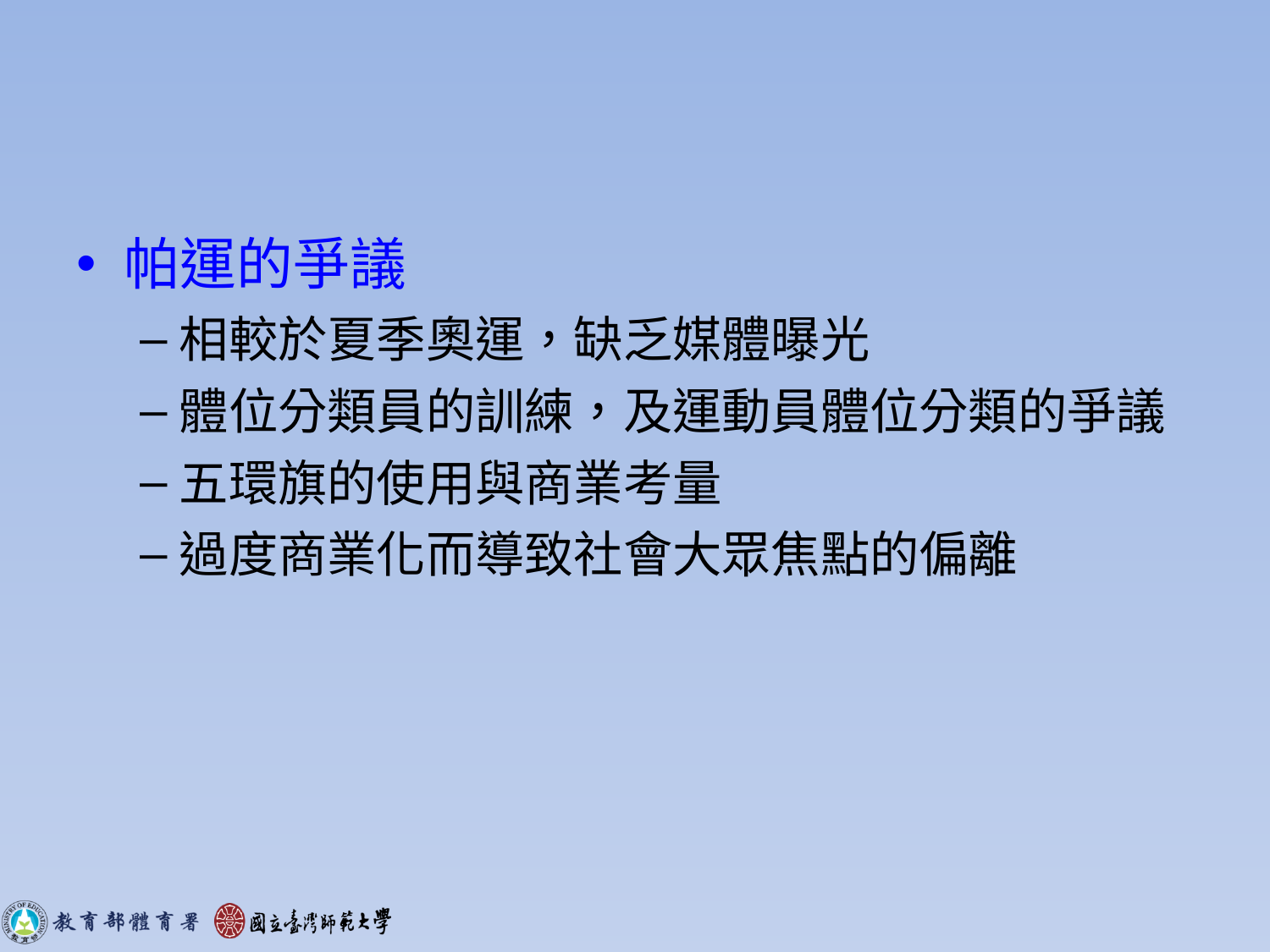

#
帕運的爭議
相較於夏季奧運，缺乏媒體曝光
體位分類員的訓練，及運動員體位分類的爭議
五環旗的使用與商業考量
過度商業化而導致社會大眾焦點的偏離